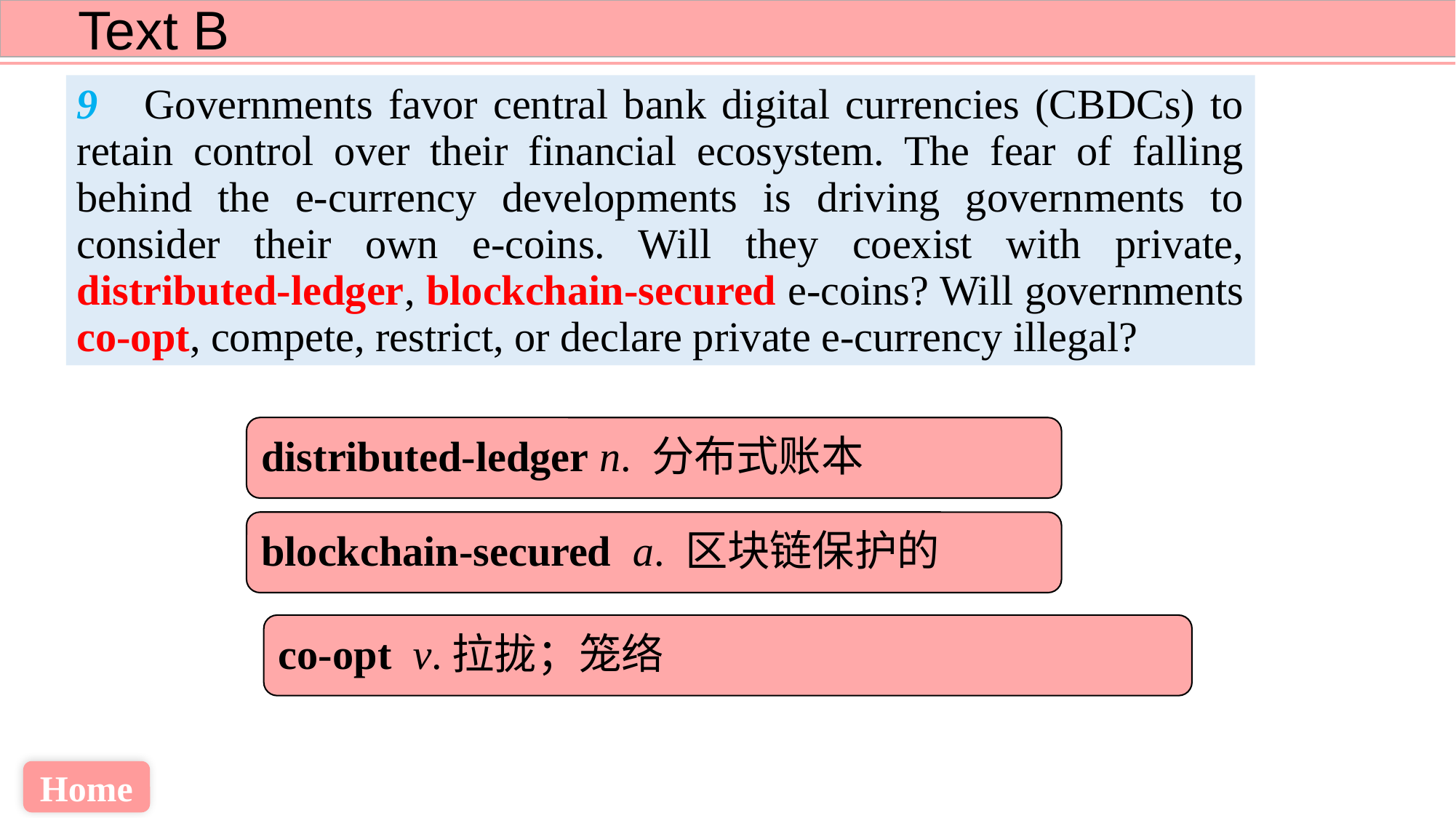

9   Governments favor central bank digital currencies (CBDCs) to retain control over their financial ecosystem. The fear of falling behind the e-currency developments is driving governments to consider their own e-coins. Will they coexist with private, distributed-ledger, blockchain-secured e-coins? Will governments co-opt, compete, restrict, or declare private e-currency illegal?

distributed-ledger n. 分布式账本
blockchain-secured  a. 区块链保护的
co-opt  v.拉拢；笼络